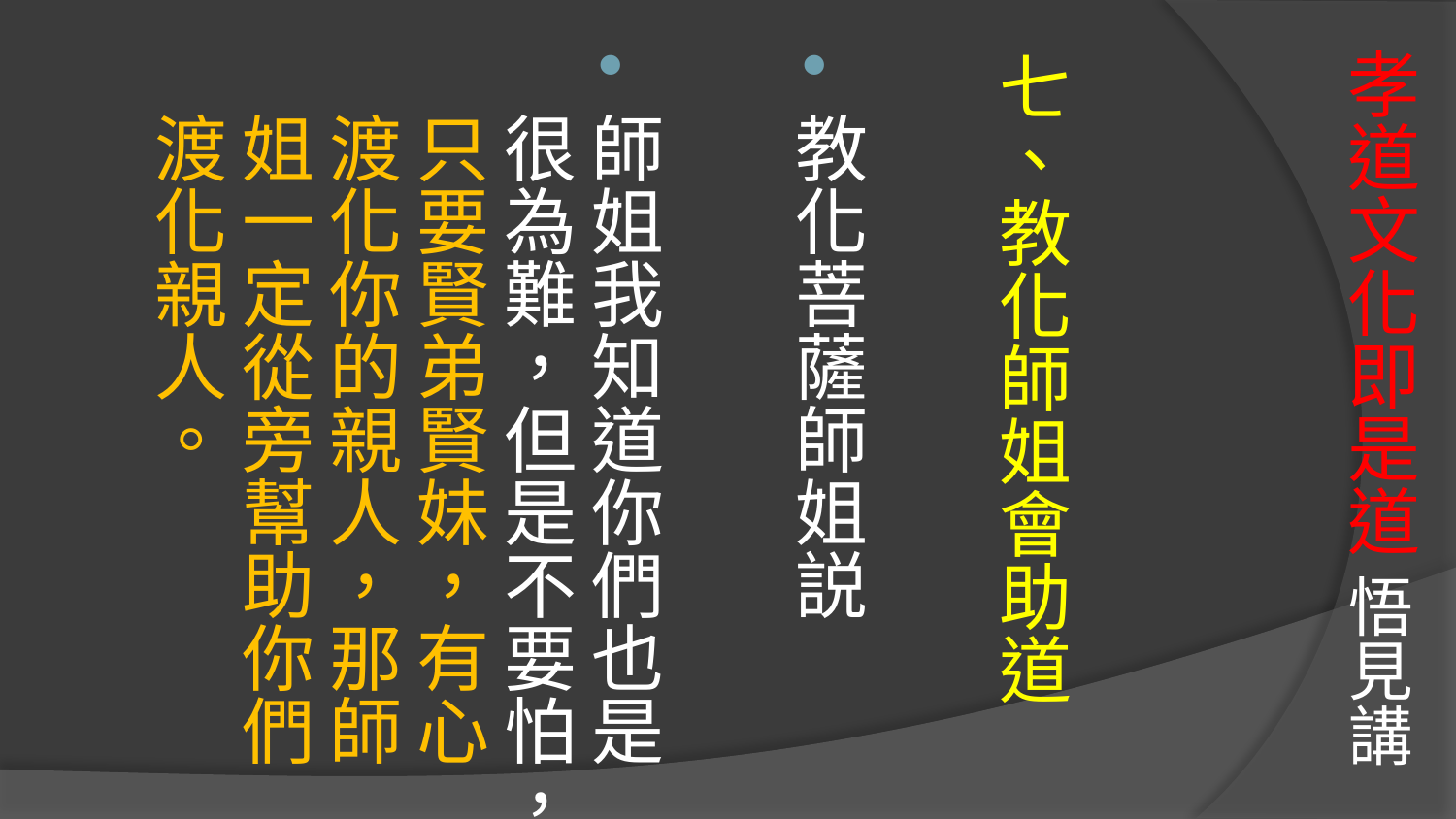

# 孝道文化即是道 悟見講
七、教化師姐會助道

教化菩薩師姐説

師姐我知道你們也是很為難，但是不要怕，只要賢弟賢妹，有心渡化你的親人，那師姐一定從旁幫助你們渡化親人。